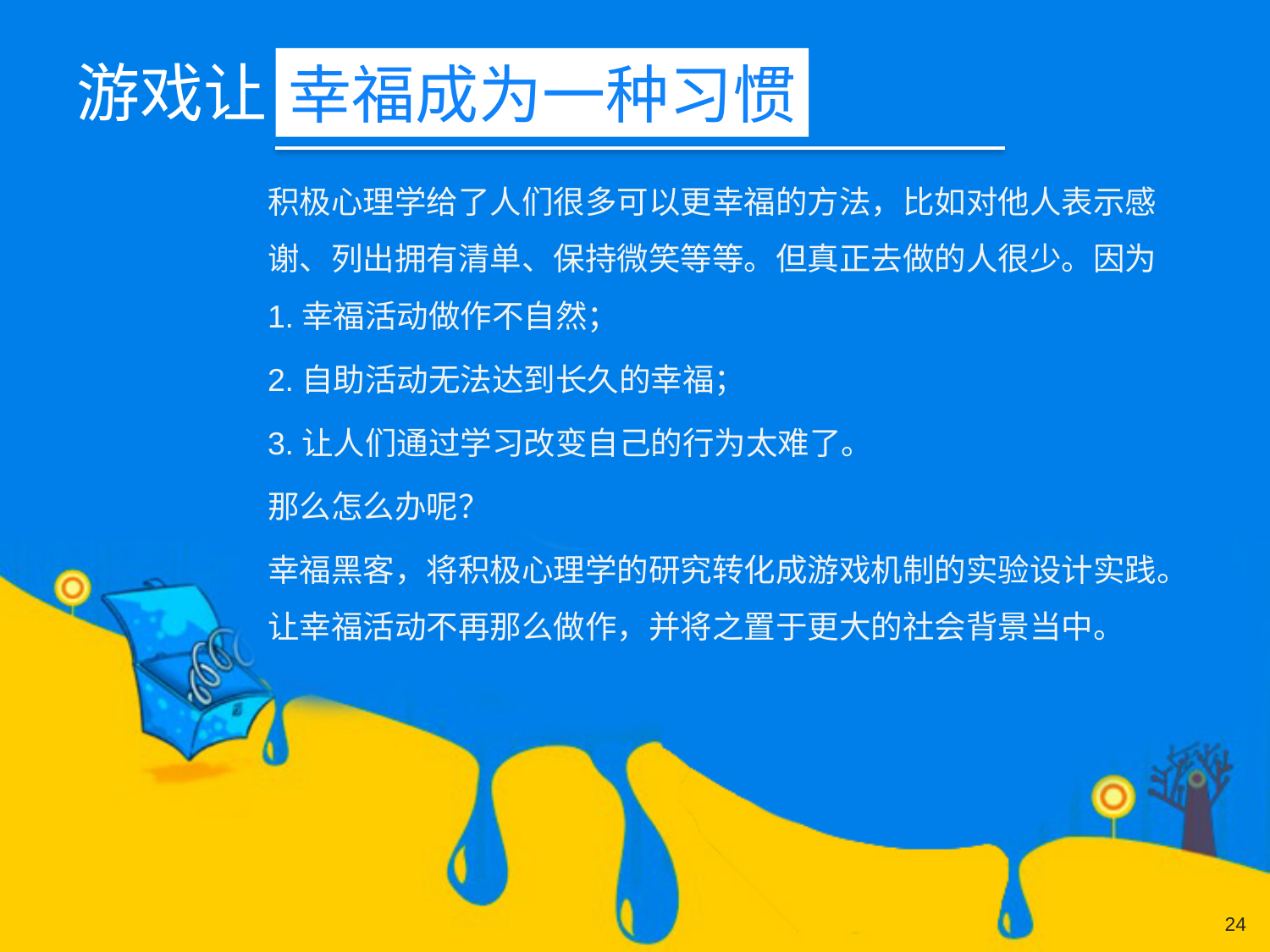

# 游戏让
幸福成为一种习惯
积极心理学给了人们很多可以更幸福的方法，比如对他人表示感谢、列出拥有清单、保持微笑等等。但真正去做的人很少。因为1.幸福活动做作不自然；
2.自助活动无法达到长久的幸福；
3.让人们通过学习改变自己的行为太难了。
那么怎么办呢？
幸福黑客，将积极心理学的研究转化成游戏机制的实验设计实践。让幸福活动不再那么做作，并将之置于更大的社会背景当中。